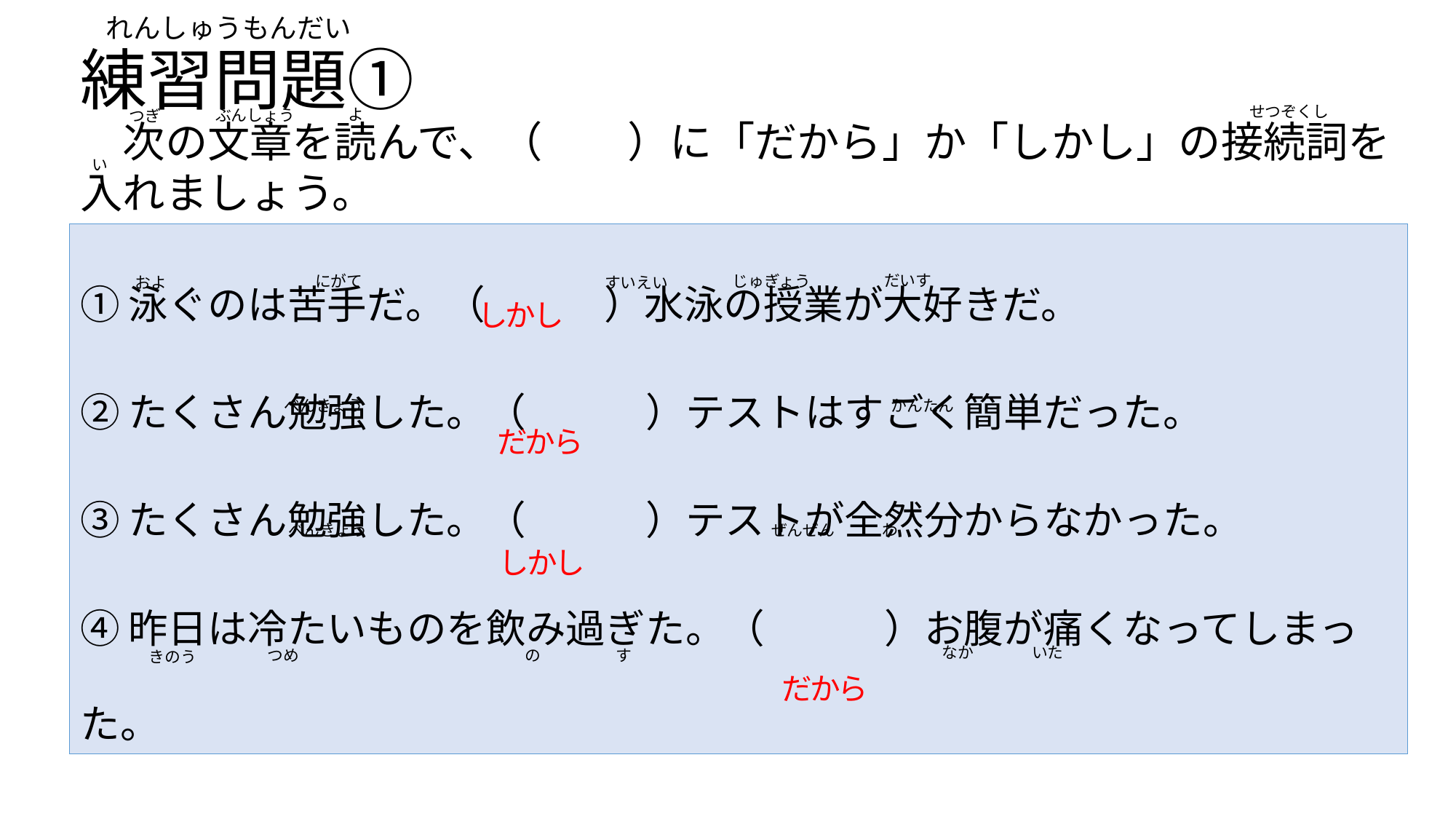

れんしゅうもんだい
# 練習問題①
せつぞくし
よ
ぶんしょう
つぎ
　次の文章を読んで、（　　）に「だから」か「しかし」の接続詞を入れましょう。
い
①泳ぐのは苦手だ。（　　　）水泳の授業が大好きだ。
②たくさん勉強した。（　　　）テストはすごく簡単だった。
③たくさん勉強した。（　　　）テストが全然分からなかった。
④昨日は冷たいものを飲み過ぎた。（　　　）お腹が痛くなってしまった。
だいす
にがて
じゅぎょう
およ
すいえい
しかし
べんきょう
かんたん
だから
べんきょう
ぜんぜん　　　わ
しかし
なか
いた
つめ
の
す
きのう
だから